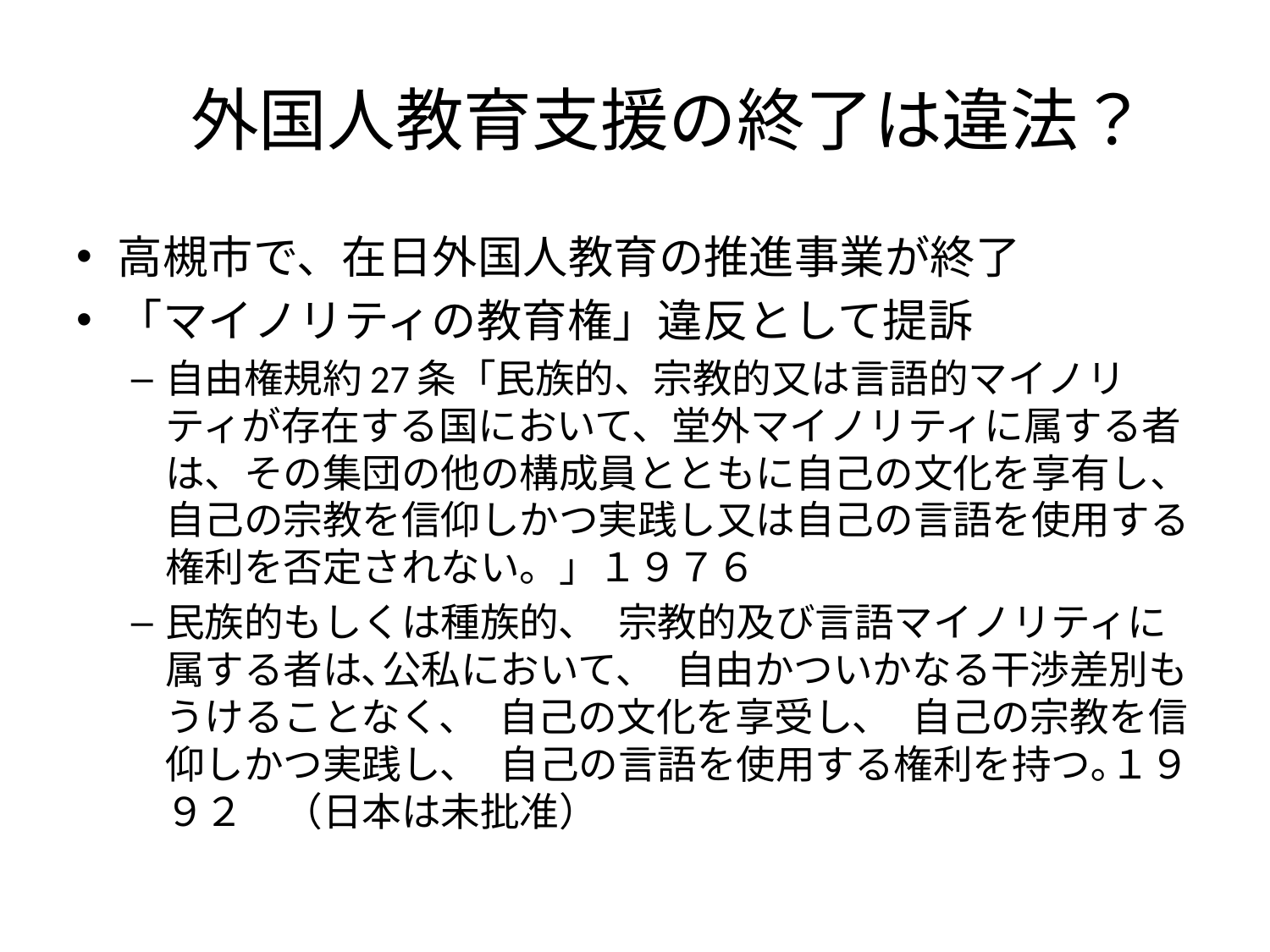

# 外国人教育支援の終了は違法？
高槻市で、在日外国人教育の推進事業が終了
「マイノリティの教育権」違反として提訴
自由権規約27条「民族的、宗教的又は言語的マイノリティが存在する国において、堂外マイノリティに属する者は、その集団の他の構成員とともに自己の文化を享有し、自己の宗教を信仰しかつ実践し又は自己の言語を使用する権利を否定されない。」１９７６
民族的もしくは種族的､　宗教的及び言語マイノリティに属する者は､公私において､　自由かついかなる干渉差別もうけることなく､　自己の文化を享受し､　自己の宗教を信仰しかつ実践し､　自己の言語を使用する権利を持つ｡１９９２　（日本は未批准）